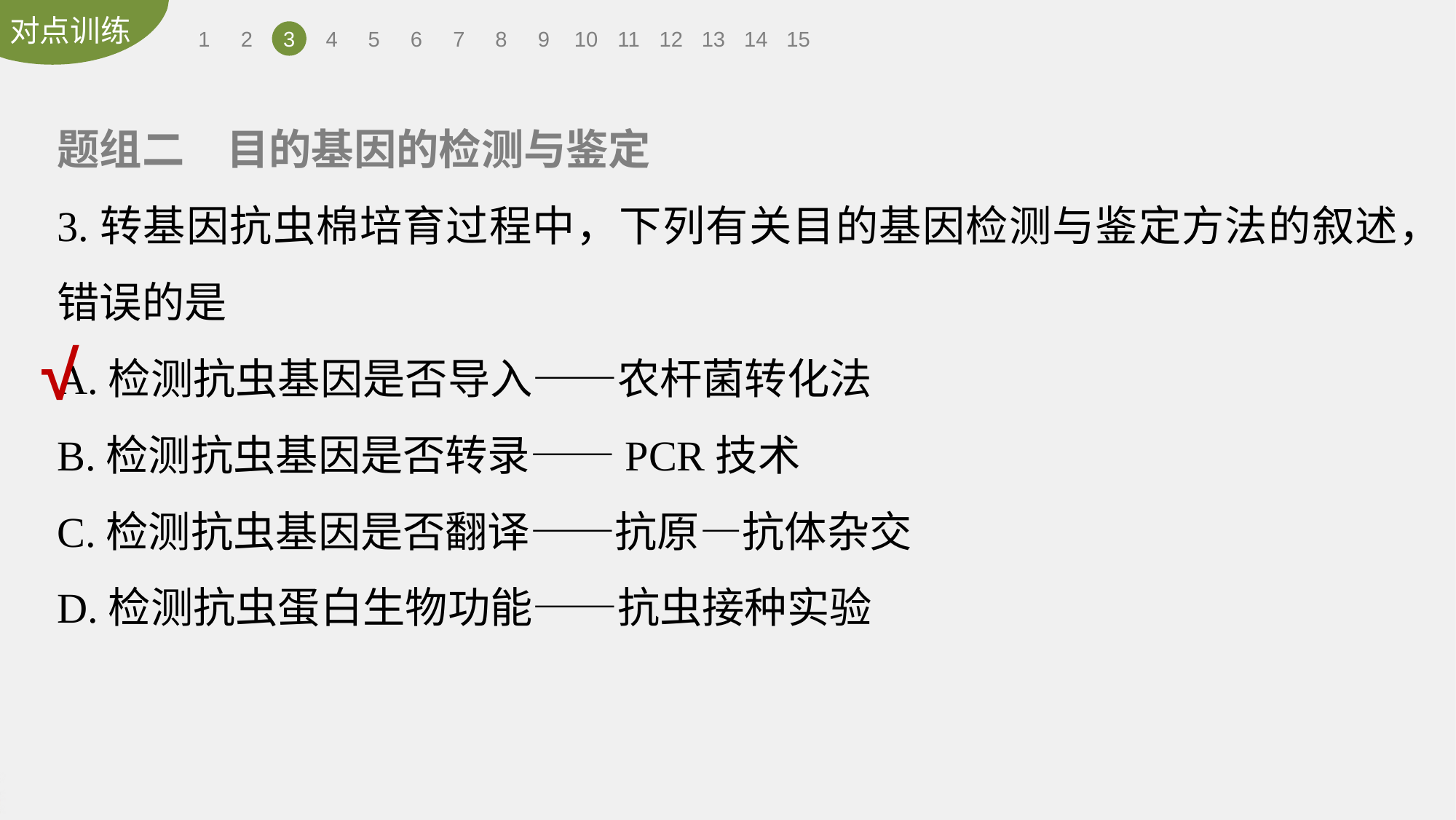

1
2
3
4
5
6
7
8
9
10
11
12
13
14
15
题组二　目的基因的检测与鉴定
3.转基因抗虫棉培育过程中，下列有关目的基因检测与鉴定方法的叙述，错误的是
A.检测抗虫基因是否导入——农杆菌转化法
B.检测抗虫基因是否转录——PCR技术
C.检测抗虫基因是否翻译——抗原—抗体杂交
D.检测抗虫蛋白生物功能——抗虫接种实验
√